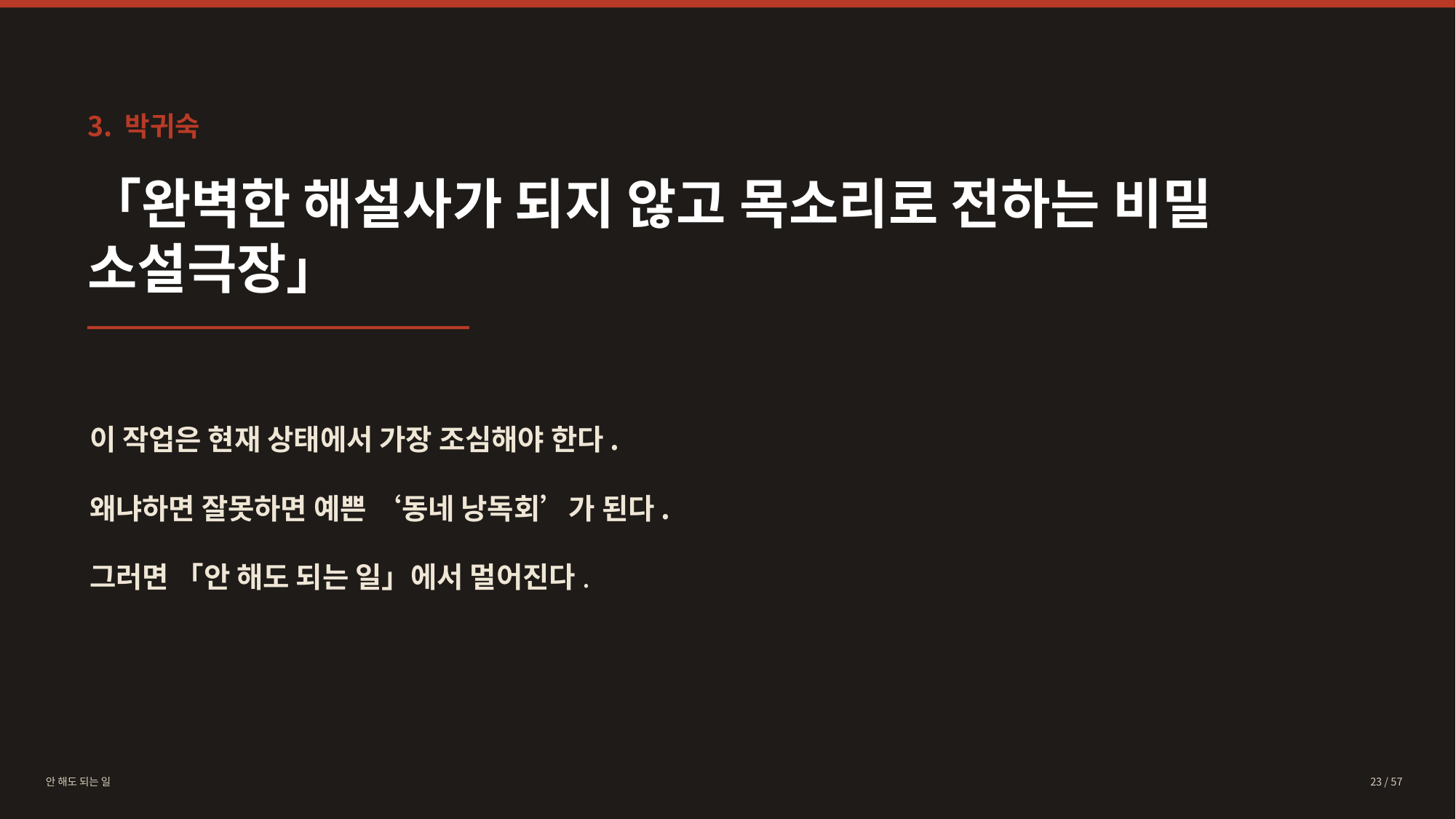

3. 박귀숙
「완벽한 해설사가 되지 않고 목소리로 전하는 비밀 소설극장」

이 작업은 현재 상태에서 가장 조심해야 한다.

왜냐하면 잘못하면 예쁜 ‘동네 낭독회’가 된다.

그러면 「안 해도 되는 일」에서 멀어진다.
안 해도 되는 일
23 / 57